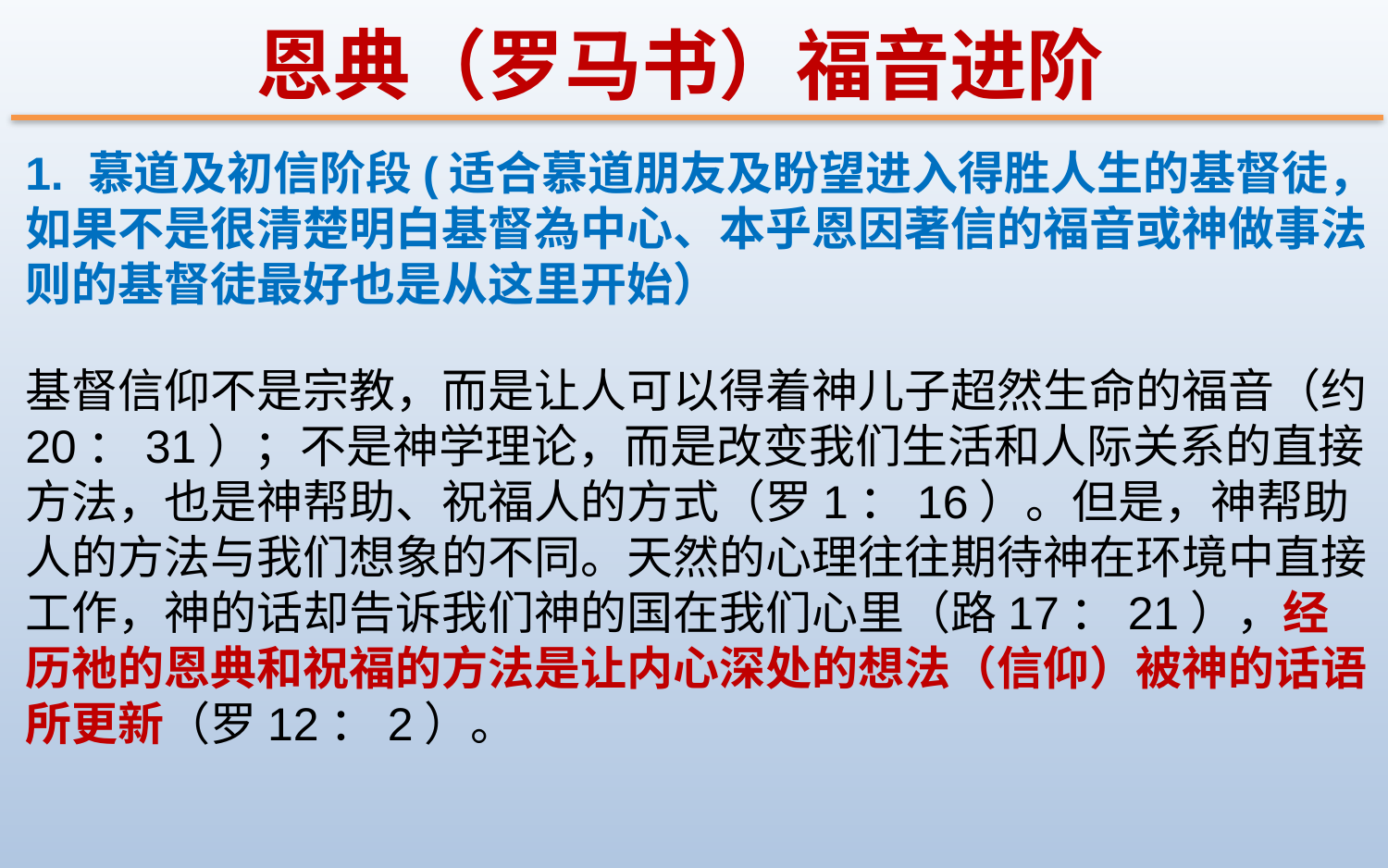

恩典（罗马书）福音进阶
1. 慕道及初信阶段(适合慕道朋友及盼望进入得胜人生的基督徒，如果不是很清楚明白基督為中心、本乎恩因著信的福音或神做事法则的基督徒最好也是从这里开始）

基督信仰不是宗教，而是让人可以得着神儿子超然生命的福音（约20：31）；不是神学理论，而是改变我们生活和人际关系的直接方法，也是神帮助、祝福人的方式（罗1：16）。但是，神帮助人的方法与我们想象的不同。天然的心理往往期待神在环境中直接工作，神的话却告诉我们神的国在我们心里（路17：21），经历祂的恩典和祝福的方法是让内心深处的想法（信仰）被神的话语所更新（罗12：2）。